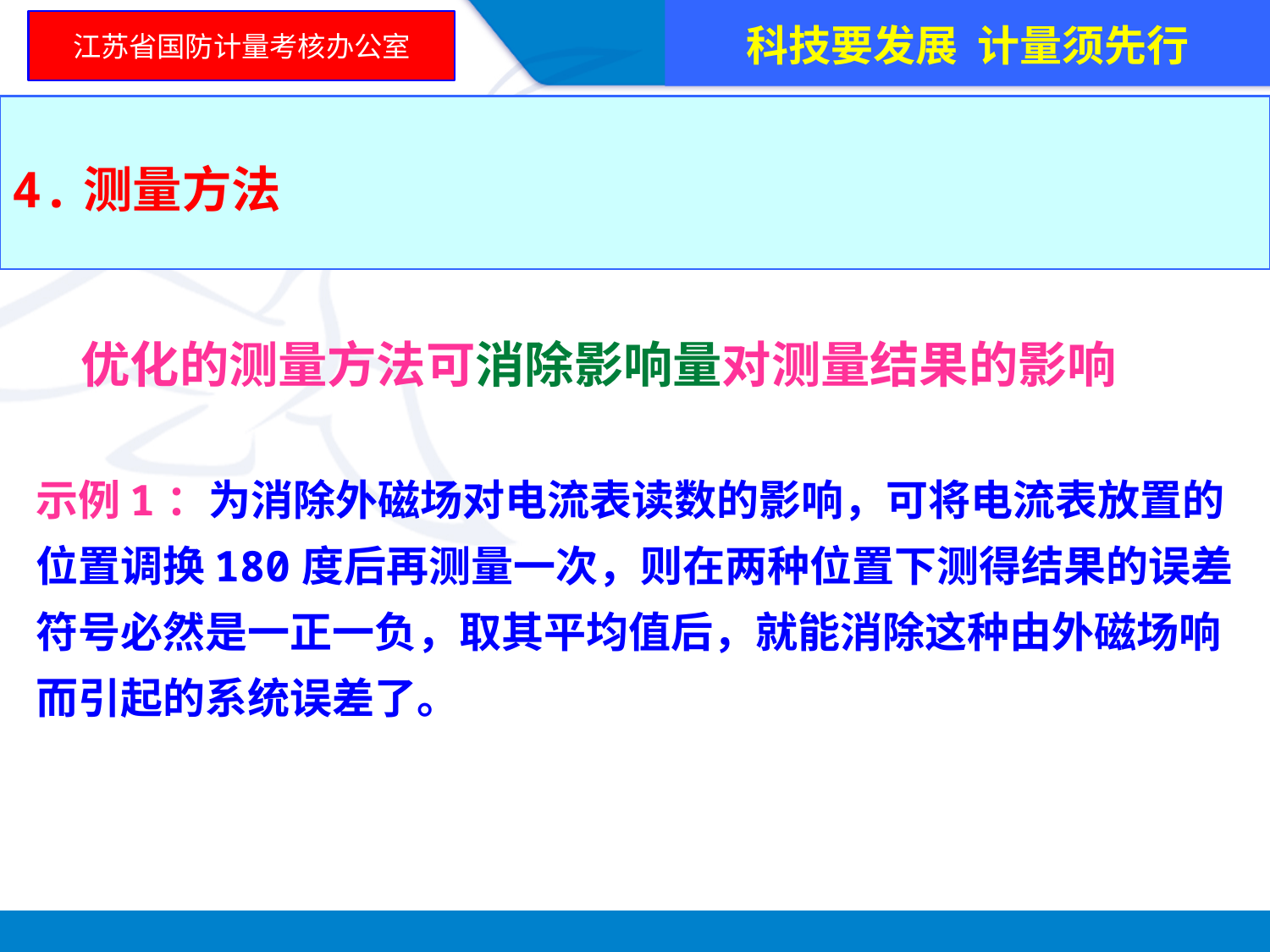

科技要发展  计量须先行
江苏省国防计量考核办公室
4.测量方法

   优化的测量方法可消除影响量对测量结果的影响
示例1：为消除外磁场对电流表读数的影响，可将电流表放置的位置调换180度后再测量一次，则在两种位置下测得结果的误差符号必然是一正一负，取其平均值后，就能消除这种由外磁场响而引起的系统误差了。